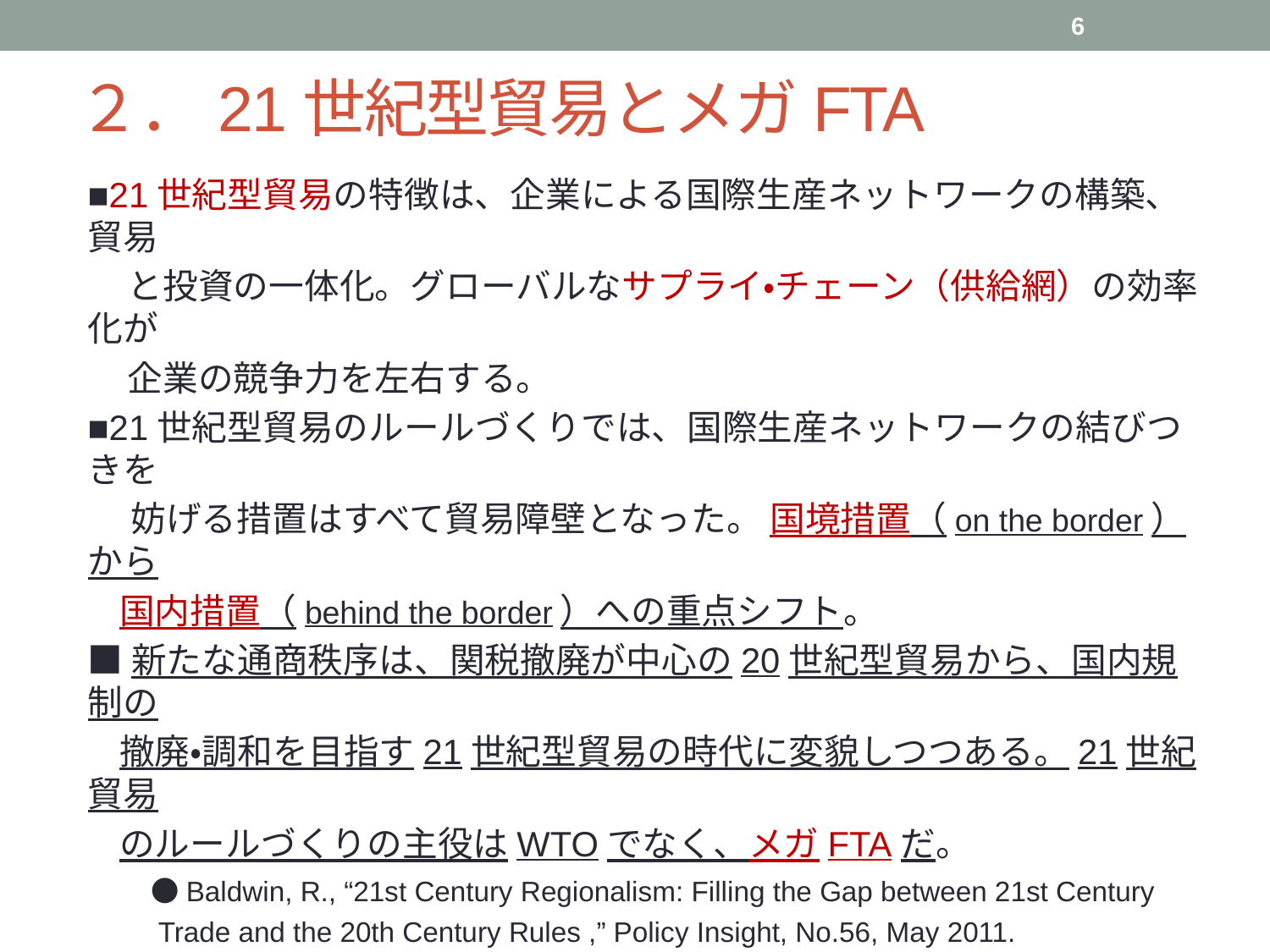

6
# ２．21世紀型貿易とメガFTA
■21世紀型貿易の特徴は、企業による国際生産ネットワークの構築、貿易
    と投資の一体化。グローバルなサプライ・チェーン（供給網）の効率化が
    企業の競争力を左右する。
■21世紀型貿易のルールづくりでは、国際生産ネットワークの結びつきを
　 妨げる措置はすべて貿易障壁となった。 国境措置（on the border）から
   国内措置（behind the border）への重点シフト。
■新たな通商秩序は、関税撤廃が中心の20世紀型貿易から、国内規制の
   撤廃・調和を目指す21世紀型貿易の時代に変貌しつつある。21世紀貿易
   のルールづくりの主役はWTOでなく、メガFTAだ。
　　●Baldwin, R., “21st Century Regionalism: Filling the Gap between 21st Century
         Trade and the 20th Century Rules ,” Policy Insight, No.56, May 2011.
■地域主義のマルチ化＝メガFTAの形成：TPP（Trans-Pacific Partnership
    Agreement:環太平洋経済連携協定）、RCEP（Regional Comprehensive
    Economic Partnership:東アジア地域包括的経済連携）、TTIP（Transatlantic
    Trade and Investment Partnership:環大西洋貿易投資パートナーシップ） など。